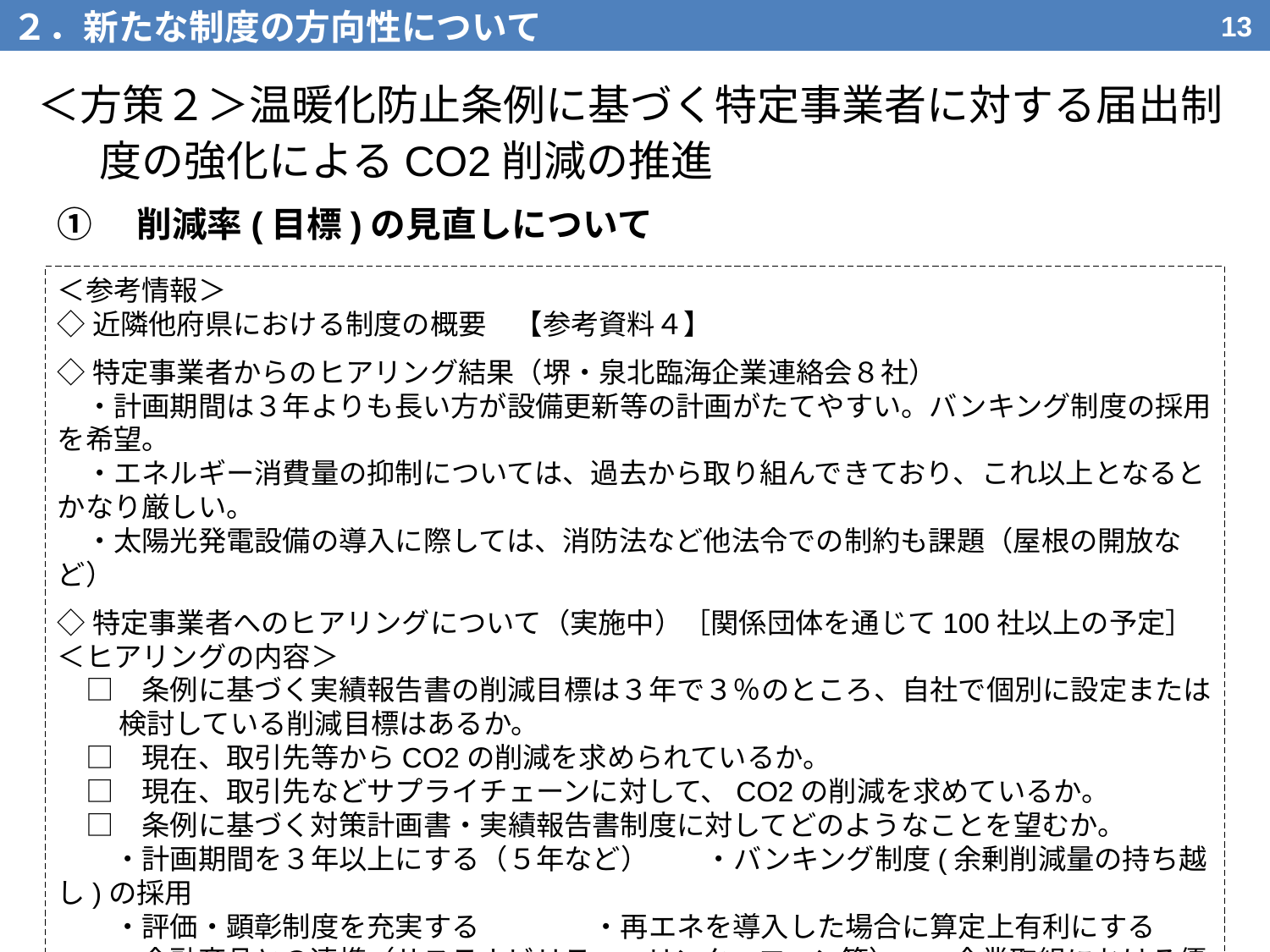

２．新たな制度の方向性について
13
＜方策２＞温暖化防止条例に基づく特定事業者に対する届出制度の強化によるCO2削減の推進
①　削減率(目標)の見直しについて
＜参考情報＞
◇近隣他府県における制度の概要　【参考資料４】

◇特定事業者からのヒアリング結果（堺・泉北臨海企業連絡会８社）
　・計画期間は３年よりも長い方が設備更新等の計画がたてやすい。バンキング制度の採用を希望。
　・エネルギー消費量の抑制については、過去から取り組んできており、これ以上となるとかなり厳しい。
　・太陽光発電設備の導入に際しては、消防法など他法令での制約も課題（屋根の開放など）

◇特定事業者へのヒアリングについて（実施中）［関係団体を通じて100社以上の予定］
＜ヒアリングの内容＞
　□　条例に基づく実績報告書の削減目標は３年で３％のところ、自社で個別に設定または検討している削減目標はあるか。
　□　現在、取引先等からCO2の削減を求められているか。
　□　現在、取引先などサプライチェーンに対して、CO2の削減を求めているか。
　□　条例に基づく対策計画書・実績報告書制度に対してどのようなことを望むか。
　　・計画期間を３年以上にする（５年など）　　・バンキング制度(余剰削減量の持ち越し)の採用
　　・評価・顕彰制度を充実する　　　　・再エネを導入した場合に算定上有利にする
　　・金融商品との連携（サステナビリティ・リンク・ローン等）　・企業取組における優良事例の公表
　□　脱炭素化に取り組むにあたり、人材面、資金面、ノウハウ面でどのような課題があるか。
　□　課題の解決にあたり行政にどのような支援制度、サポートを求めるか。　　　　ほか